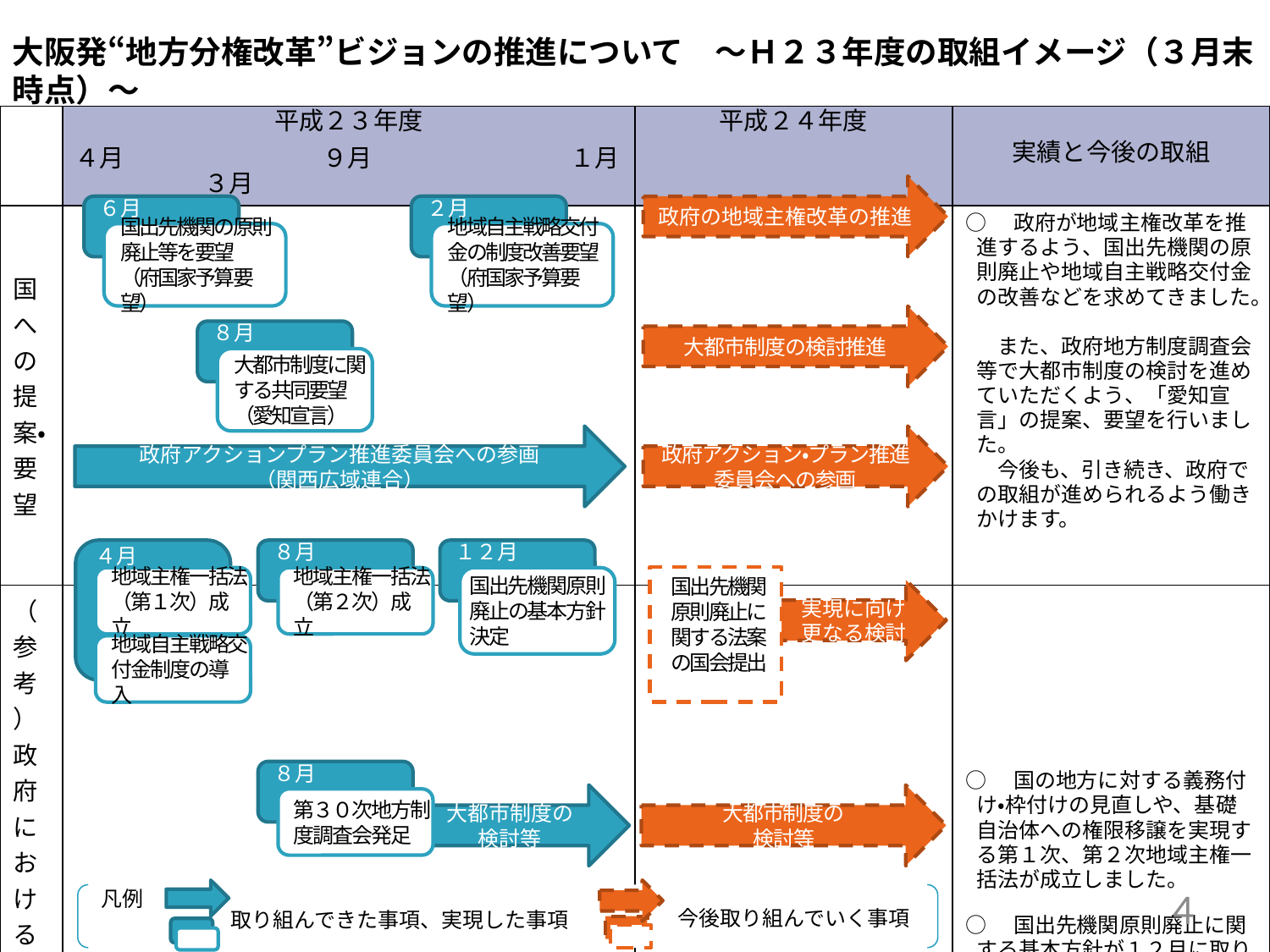

大阪発“地方分権改革”ビジョンの推進について　～Ｈ２３年度の取組イメージ（３月末時点）～
|  | 平成２３年度 | 平成２４年度 | 実績と今後の取組 |
| --- | --- | --- | --- |
|  | ４月　　　　　　　　９月　　　　　　　　１月　　　　　 ３月 |  |  |
| 国への提案・要望 |  |  | ○　政府が地域主権改革を推進するよう、国出先機関の原則廃止や地域自主戦略交付金の改善などを求めてきました。 　また、政府地方制度調査会等で大都市制度の検討を進めていただくよう、「愛知宣言」の提案、要望を行いました。 　今後も、引き続き、政府での取組が進められるよう働きかけます。 |
| （参考）政府における地域主権改革 　　　　　の取組状況 |  |  | ○　国の地方に対する義務付け・枠付けの見直しや、基礎自治体への権限移譲を実現する第１次、第２次地域主権一括法が成立しました。 ○　国出先機関原則廃止に関する基本方針が１２月に取りまとめられ、平成２４年通常国会に実現のための関連法案が提出されることとなっています。 ○　第３０次地方制度調査会が設置されました。「大都市制度の検討」が諮問され、現在検討が進められています。 |
政府の地域主権改革の推進
６月
国出先機関の原則廃止等を要望
（府国家予算要望）
２月
地域自主戦略交付金の制度改善要望
（府国家予算要望）
大都市制度の検討推進
８月
大都市制度に関する共同要望（愛知宣言）
政府アクションプラン推進委員会への参画
（関西広域連合）
政府アクション・プラン推進委員会への参画
４月
地域主権一括法（第１次）成立
地域自主戦略交付金制度の導入
８月
地域主権一括法（第２次）成立
１２月
国出先機関
原則廃止に
関する法案
の国会提出
国出先機関原則廃止の基本方針決定
実現に向け
更なる検討
８月
第３０次地方制度調査会発足
大都市制度の
検討等
大都市制度の
検討等
凡例

今後取り組んでいく事項
取り組んできた事項、実現した事項

4